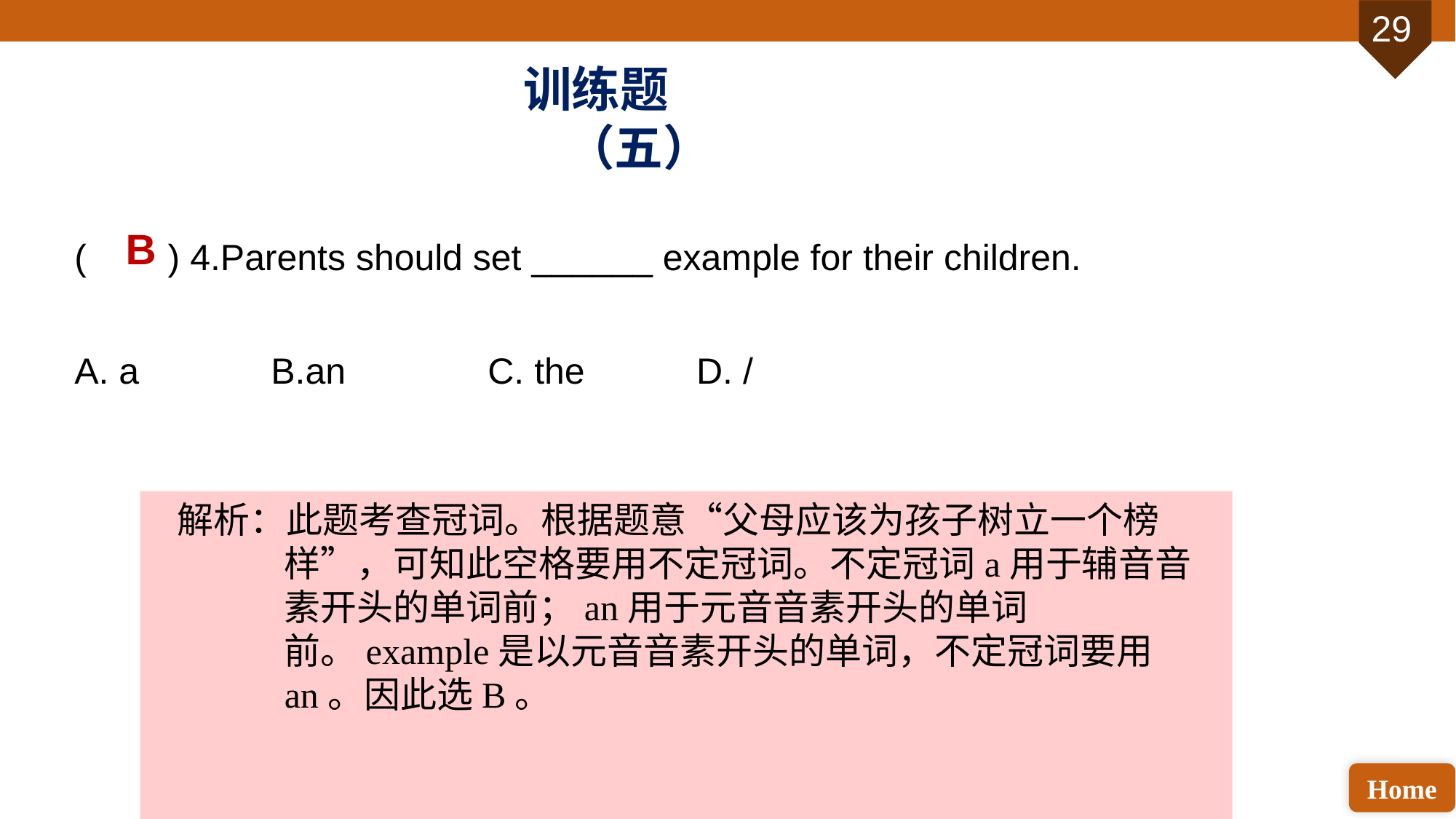

训练题（五）
(        ) 4.Parents should set ______ example for their children.

A. a             B.an              C. the           D. /
B

解析：此题考查冠词。根据题意“父母应该为孩子树立一个榜样”，可知此空格要用不定冠词。不定冠词a用于辅音音素开头的单词前；an用于元音音素开头的单词前。example是以元音音素开头的单词，不定冠词要用an。因此选B。